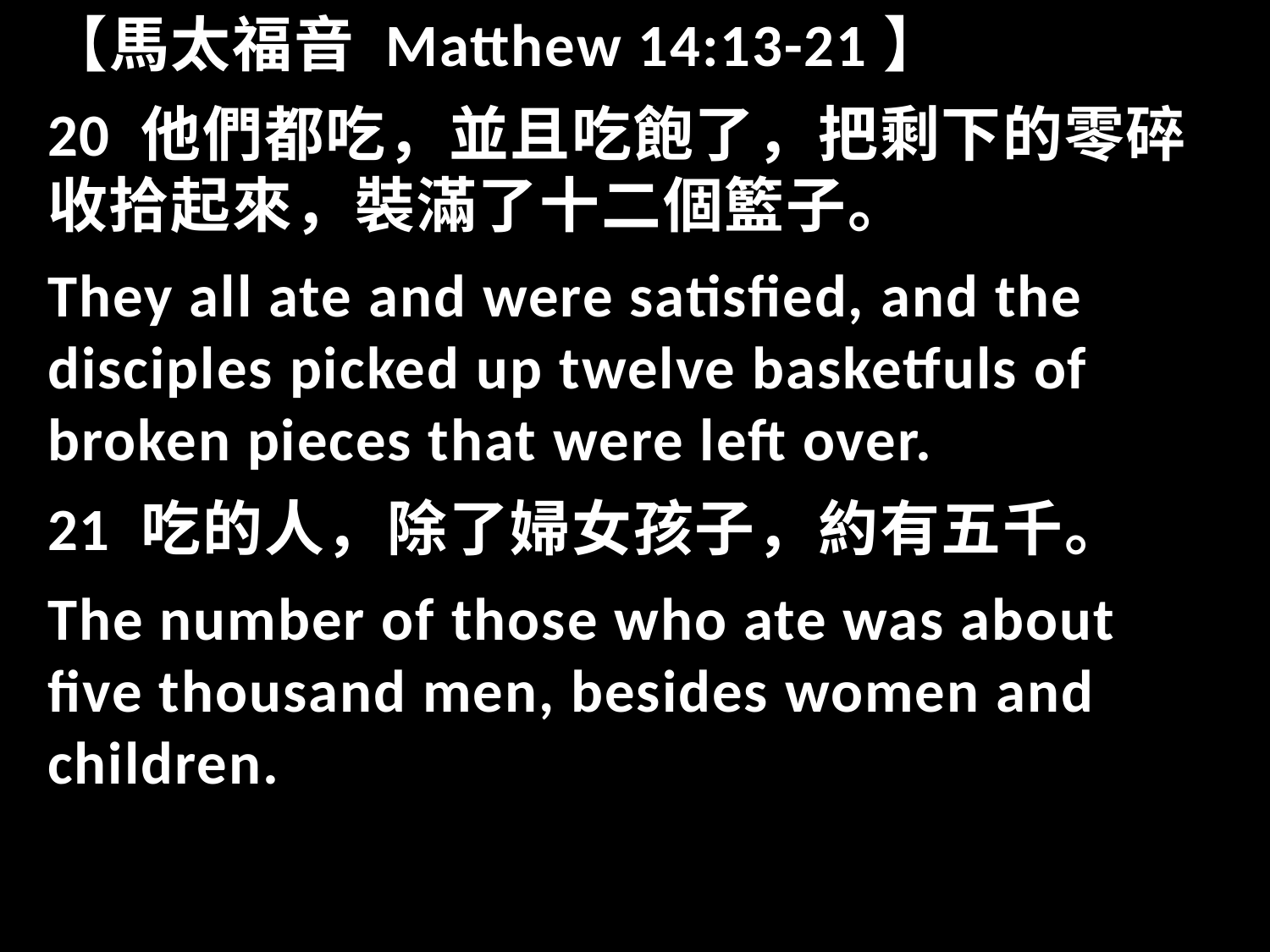

【馬太福音 Matthew 14:13-21】
20 他們都吃，並且吃飽了，把剩下的零碎收拾起來，裝滿了十二個籃子。
They all ate and were satisfied, and the disciples picked up twelve basketfuls of broken pieces that were left over.
21 吃的人，除了婦女孩子，約有五千。
The number of those who ate was about five thousand men, besides women and children.